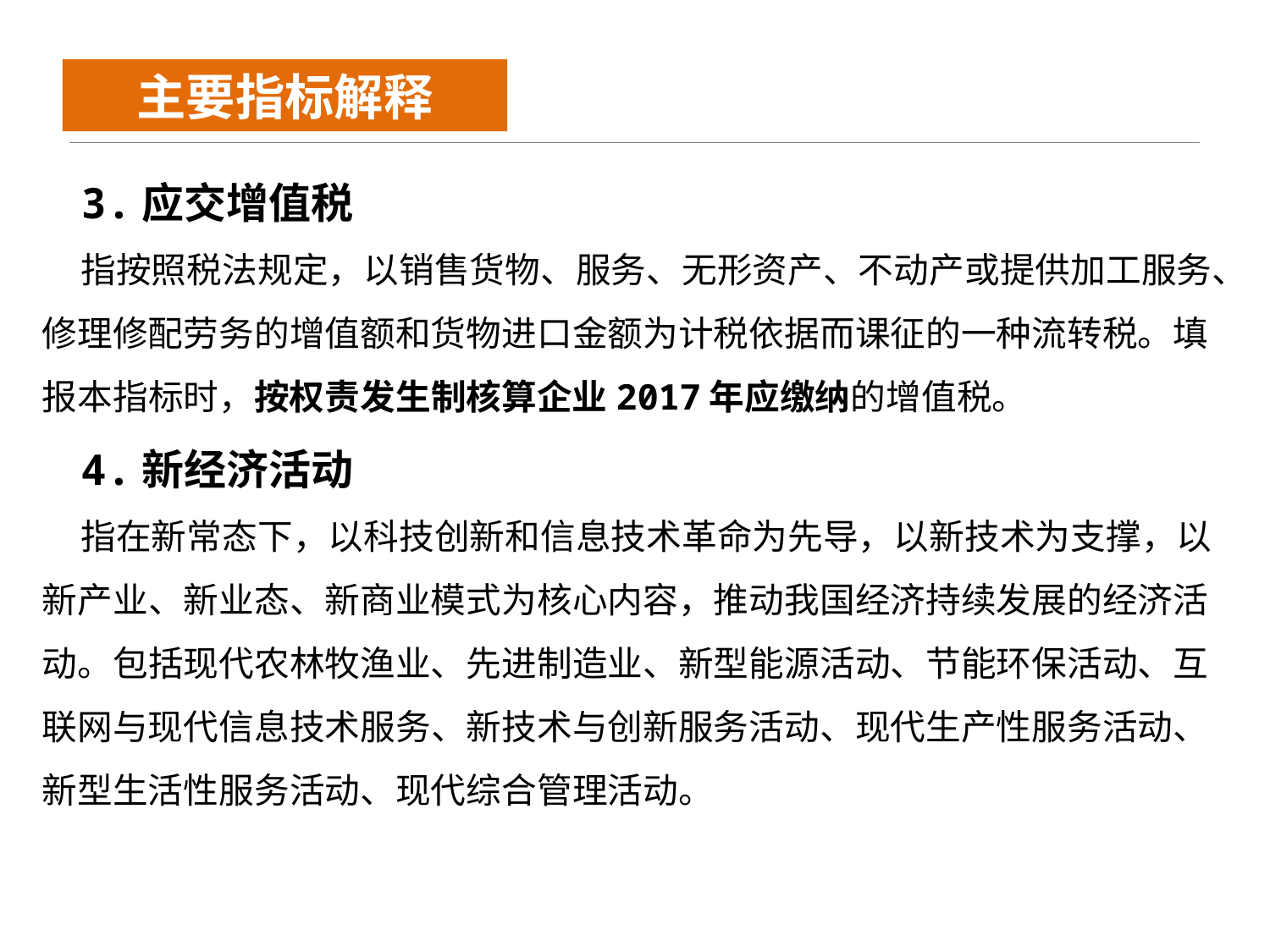

主要指标解释
3.应交增值税
指按照税法规定，以销售货物、服务、无形资产、不动产或提供加工服务、修理修配劳务的增值额和货物进口金额为计税依据而课征的一种流转税。填报本指标时，按权责发生制核算企业2017年应缴纳的增值税。
4.新经济活动
指在新常态下，以科技创新和信息技术革命为先导，以新技术为支撑，以新产业、新业态、新商业模式为核心内容，推动我国经济持续发展的经济活动。包括现代农林牧渔业、先进制造业、新型能源活动、节能环保活动、互联网与现代信息技术服务、新技术与创新服务活动、现代生产性服务活动、新型生活性服务活动、现代综合管理活动。